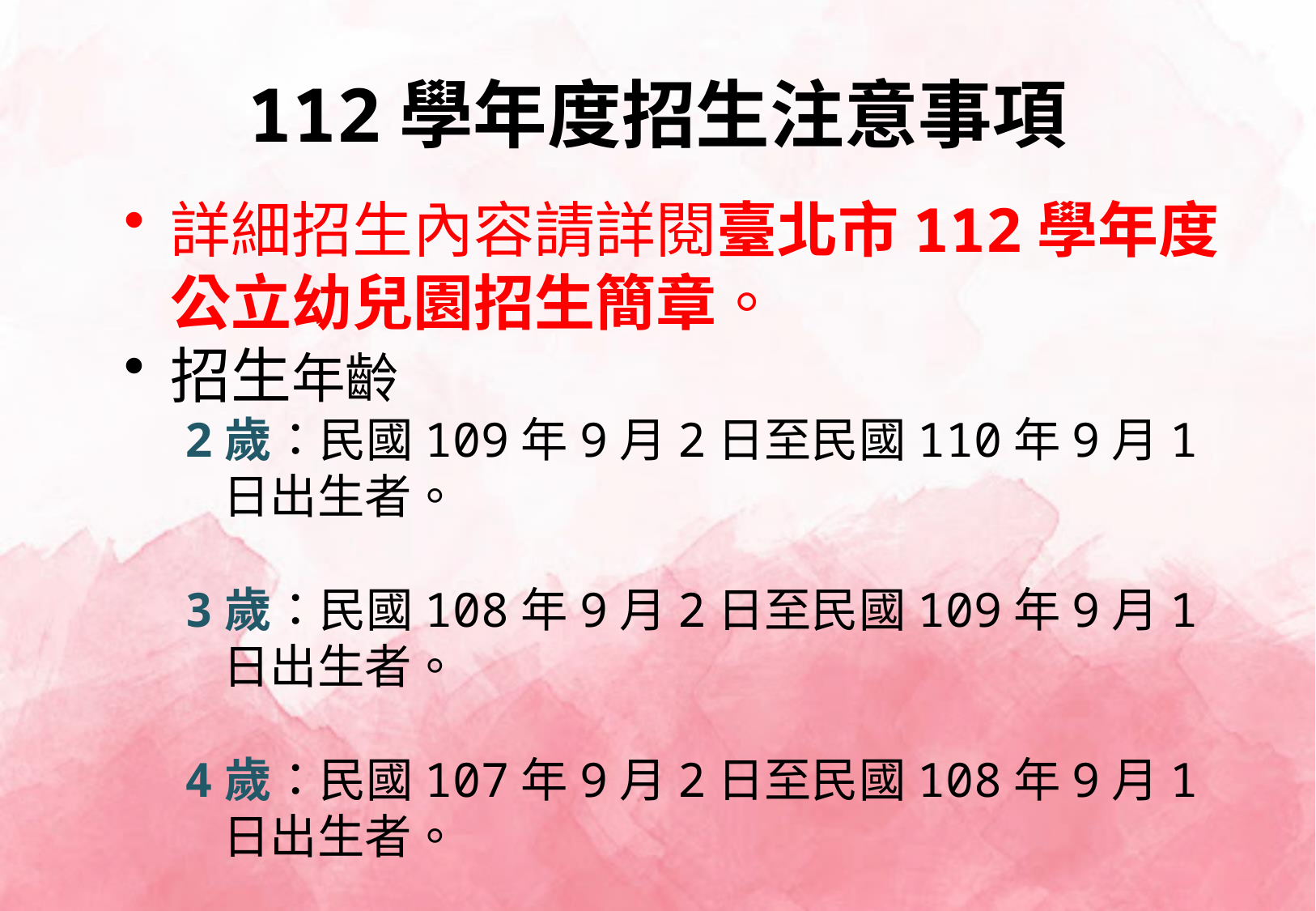

# 112學年度招生注意事項
詳細招生內容請詳閱臺北市112學年度公立幼兒園招生簡章。
招生年齡
2歲：民國109年9月2日至民國110年9月1日出生者。

3歲：民國108年9月2日至民國109年9月1日出生者。

4歲：民國107年9月2日至民國108年9月1日出生者。

5歲：民國106年9月2日至民國107年9月1日出生者。